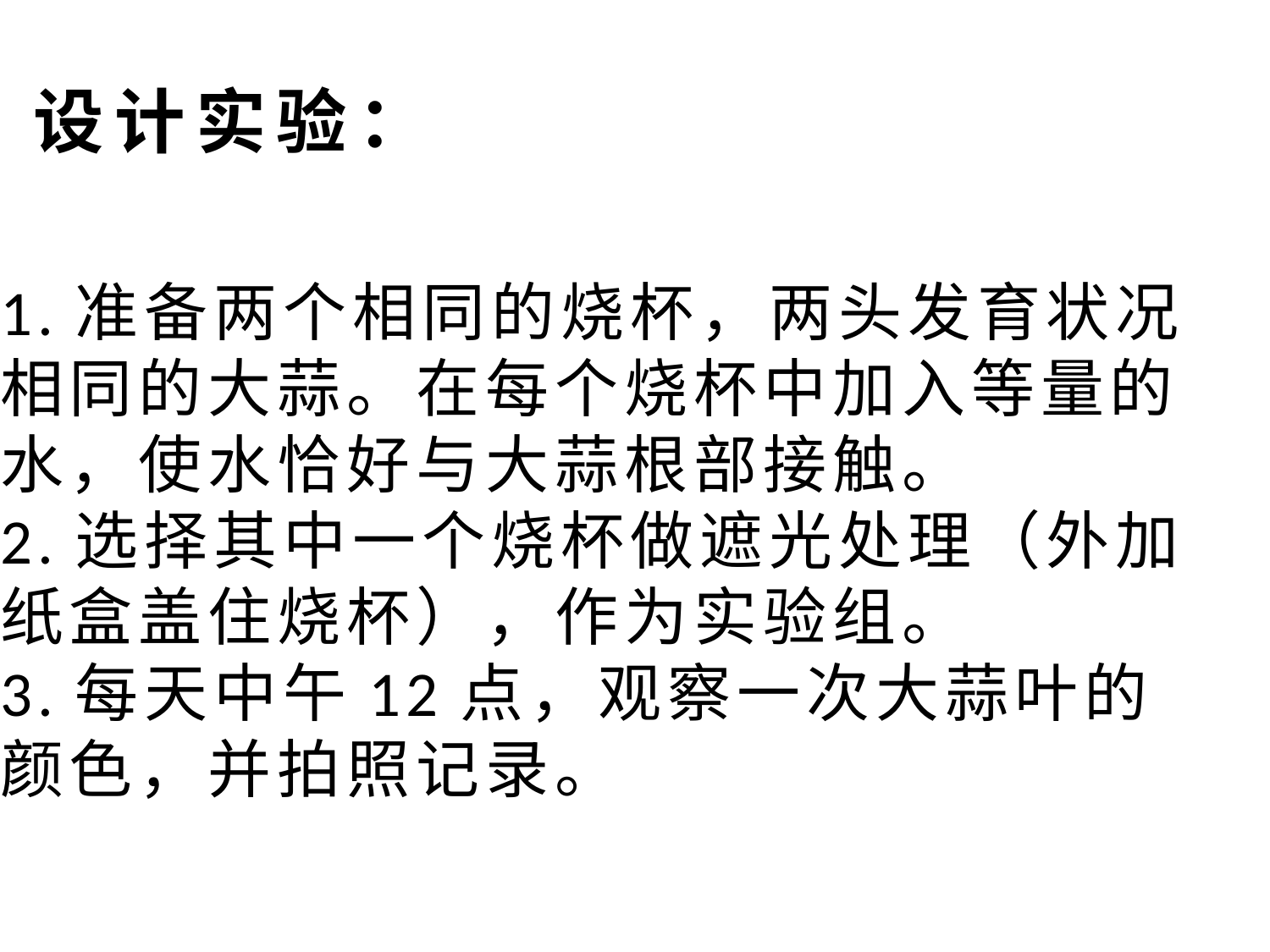

设计实验：

1.准备两个相同的烧杯，两头发育状况相同的大蒜。在每个烧杯中加入等量的水，使水恰好与大蒜根部接触。
2.选择其中一个烧杯做遮光处理（外加纸盒盖住烧杯），作为实验组。
3.每天中午12点，观察一次大蒜叶的颜色，并拍照记录。。